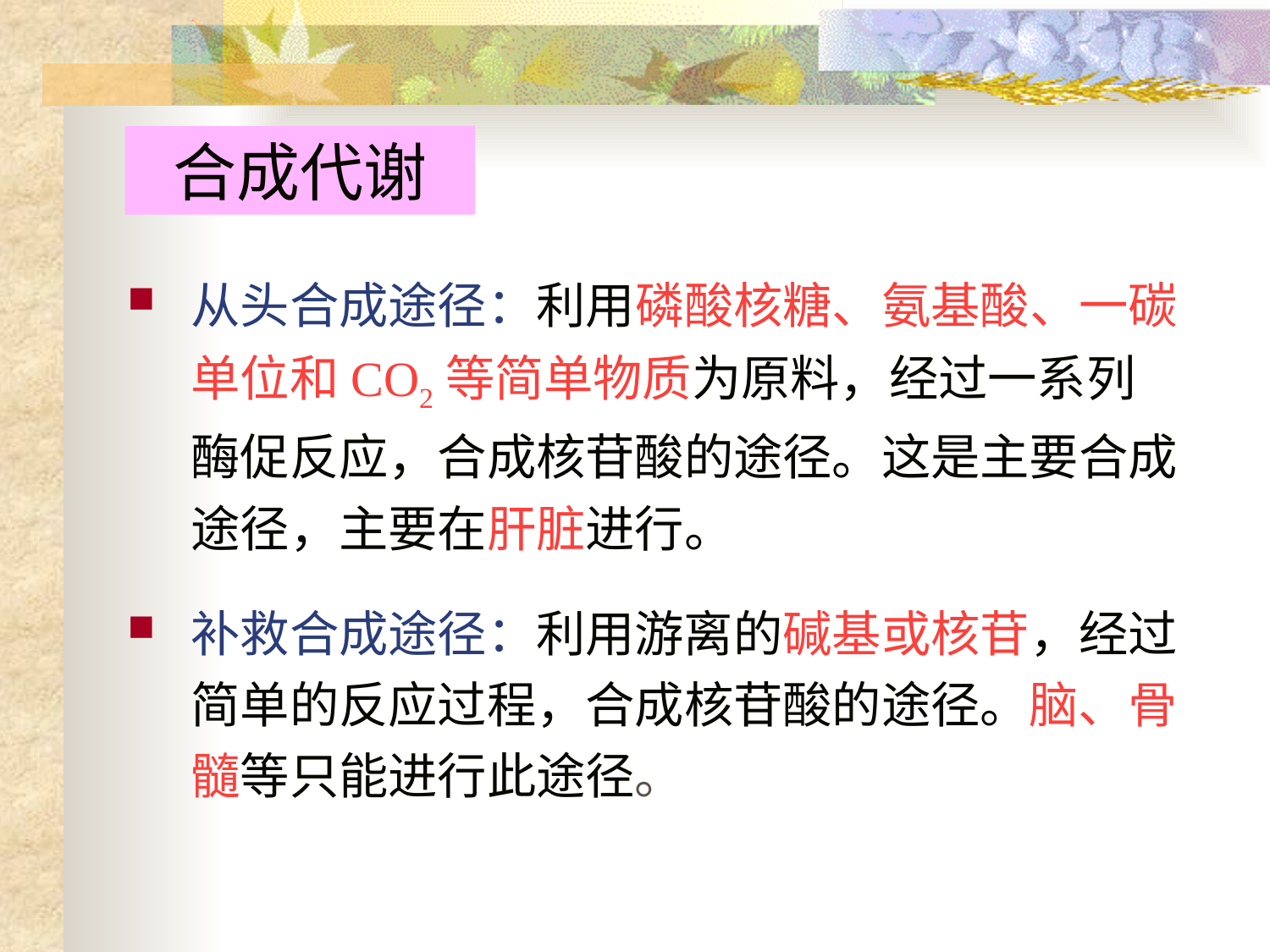

合成代谢
从头合成途径：利用磷酸核糖、氨基酸、一碳单位和CO2等简单物质为原料，经过一系列酶促反应，合成核苷酸的途径。这是主要合成途径，主要在肝脏进行。
补救合成途径：利用游离的碱基或核苷，经过简单的反应过程，合成核苷酸的途径。脑、骨髓等只能进行此途径。